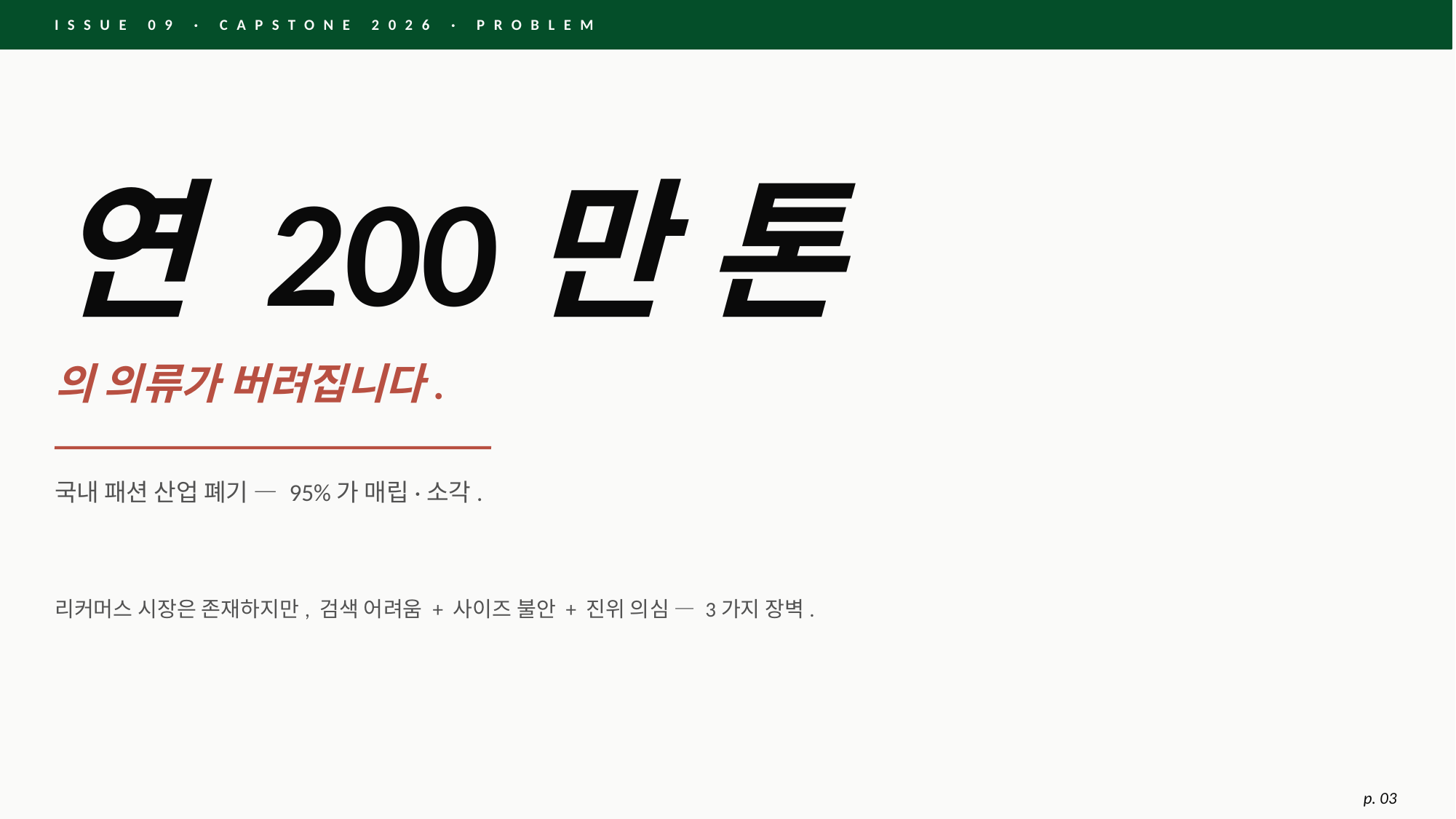

ISSUE 09 · CAPSTONE 2026 · PROBLEM
연 200만 톤
의 의류가 버려집니다.

국내 패션 산업 폐기 — 95%가 매립·소각.
리커머스 시장은 존재하지만, 검색 어려움 + 사이즈 불안 + 진위 의심 — 3가지 장벽.
p. 03